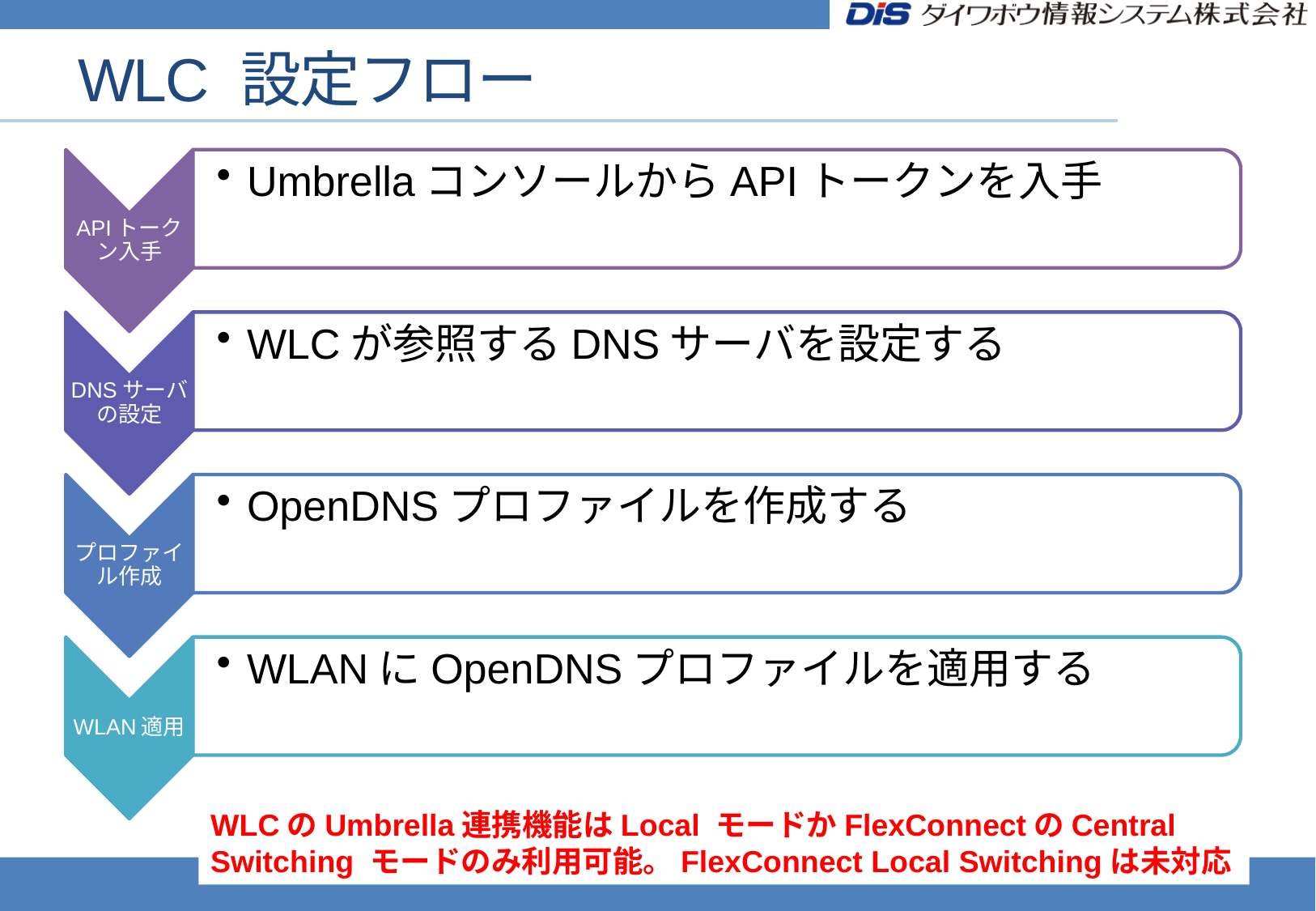

# WLC 設定フロー
APIトークン入手
UmbrellaコンソールからAPIトークンを入手

DNSサーバの設定
WLCが参照するDNSサーバを設定する

プロファイル作成
OpenDNSプロファイルを作成する

WLAN適用
WLANにOpenDNSプロファイルを適用する

WLCのUmbrella連携機能はLocal モードかFlexConnectのCentral Switching モードのみ利用可能。FlexConnect Local Switchingは未対応